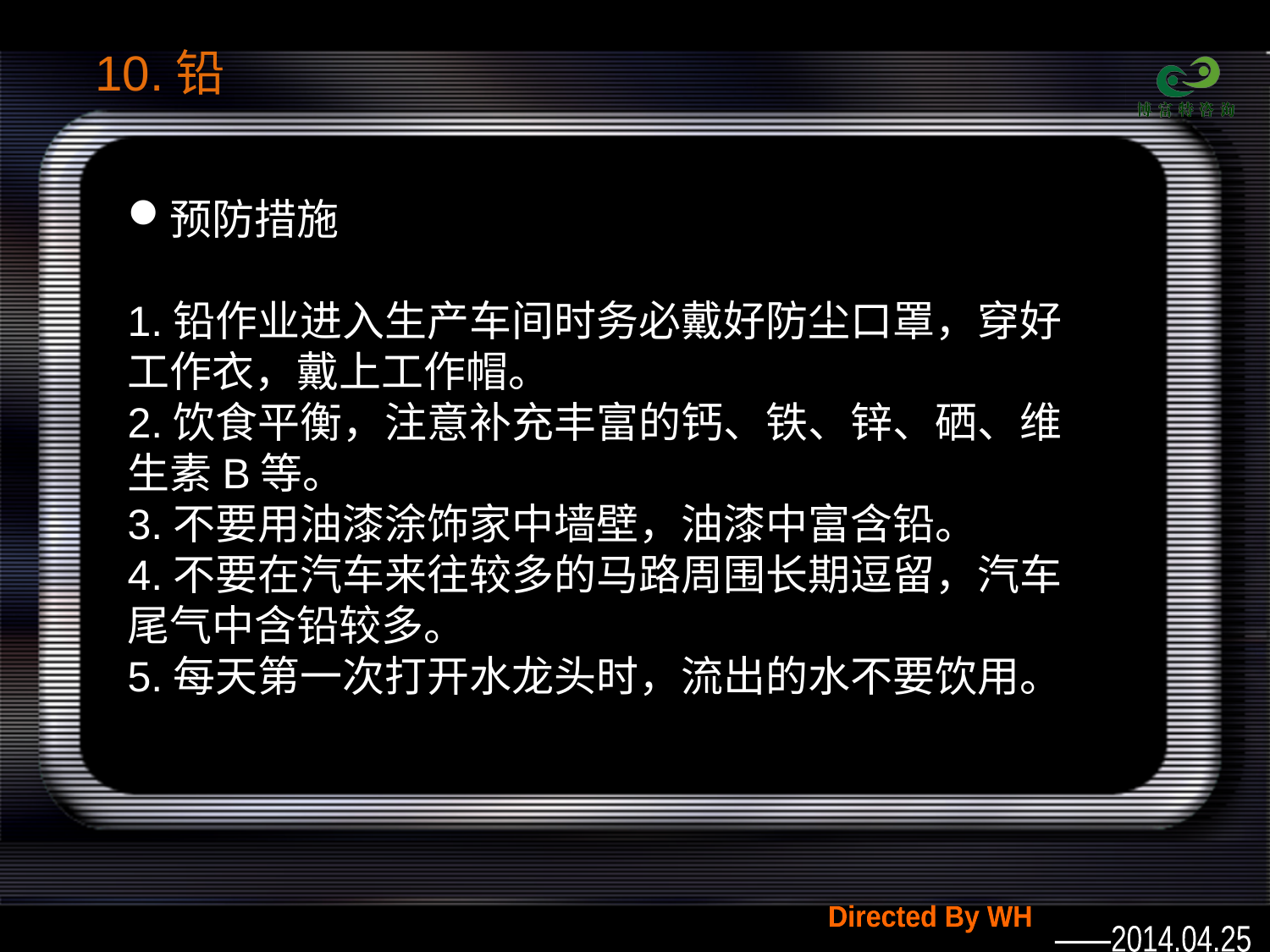

# 10.铅
预防措施

1.铅作业进入生产车间时务必戴好防尘口罩，穿好工作衣，戴上工作帽。
2.饮食平衡，注意补充丰富的钙、铁、锌、硒、维生素B等。
3.不要用油漆涂饰家中墙壁，油漆中富含铅。
4.不要在汽车来往较多的马路周围长期逗留，汽车尾气中含铅较多。
5.每天第一次打开水龙头时，流出的水不要饮用。